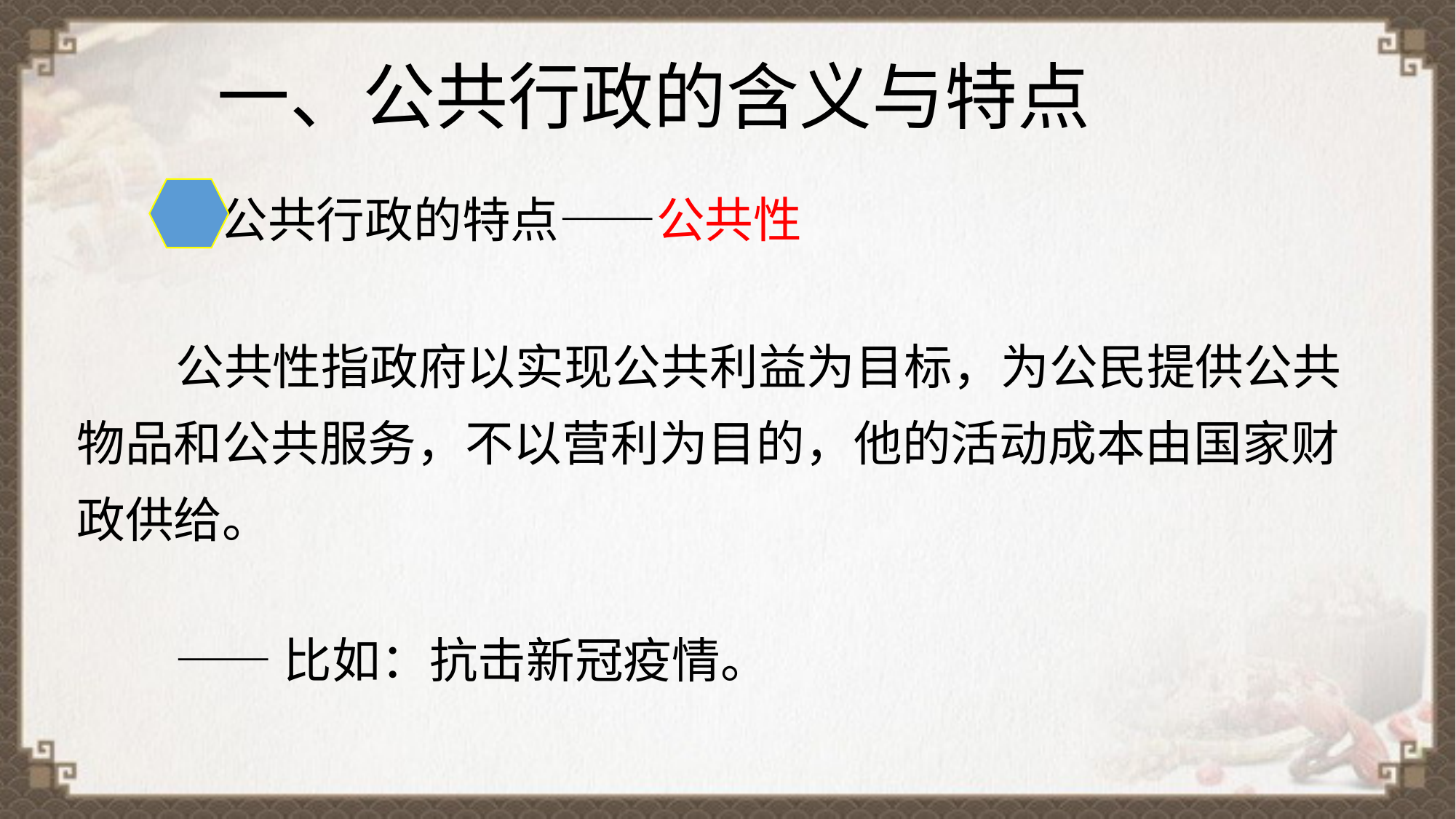

一、公共行政的含义与特点
       公共行政的特点——公共性

   公共性指政府以实现公共利益为目标，为公民提供公共物品和公共服务，不以营利为目的，他的活动成本由国家财政供给。

    ——比如：抗击新冠疫情。